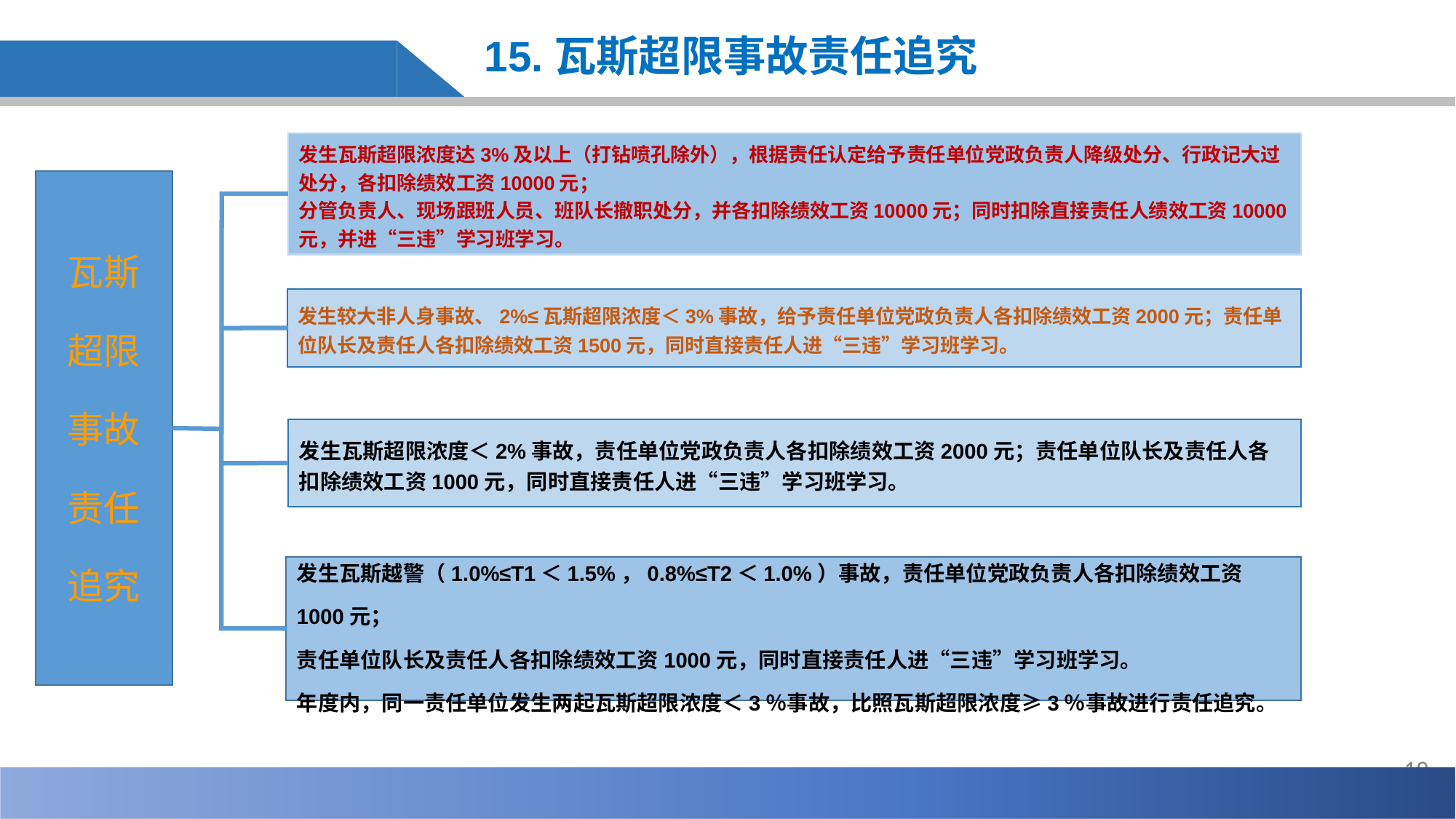

15.瓦斯超限事故责任追究

发生瓦斯超限浓度达3%及以上（打钻喷孔除外），根据责任认定给予责任单位党政负责人降级处分、行政记大过处分，各扣除绩效工资10000元；
分管负责人、现场跟班人员、班队长撤职处分，并各扣除绩效工资10000元；同时扣除直接责任人绩效工资10000元，并进“三违”学习班学习。
瓦斯
超限
事故
责任
追究
发生较大非人身事故、2%≤瓦斯超限浓度＜3%事故，给予责任单位党政负责人各扣除绩效工资2000元；责任单位队长及责任人各扣除绩效工资1500元，同时直接责任人进“三违”学习班学习。
发生瓦斯超限浓度＜2%事故，责任单位党政负责人各扣除绩效工资2000元；责任单位队长及责任人各扣除绩效工资1000元，同时直接责任人进“三违”学习班学习。
发生瓦斯越警（1.0%≤T1＜1.5%，0.8%≤T2＜1.0%）事故，责任单位党政负责人各扣除绩效工资1000元；
责任单位队长及责任人各扣除绩效工资1000元，同时直接责任人进“三违”学习班学习。
年度内，同一责任单位发生两起瓦斯超限浓度＜3％事故，比照瓦斯超限浓度≥3％事故进行责任追究。